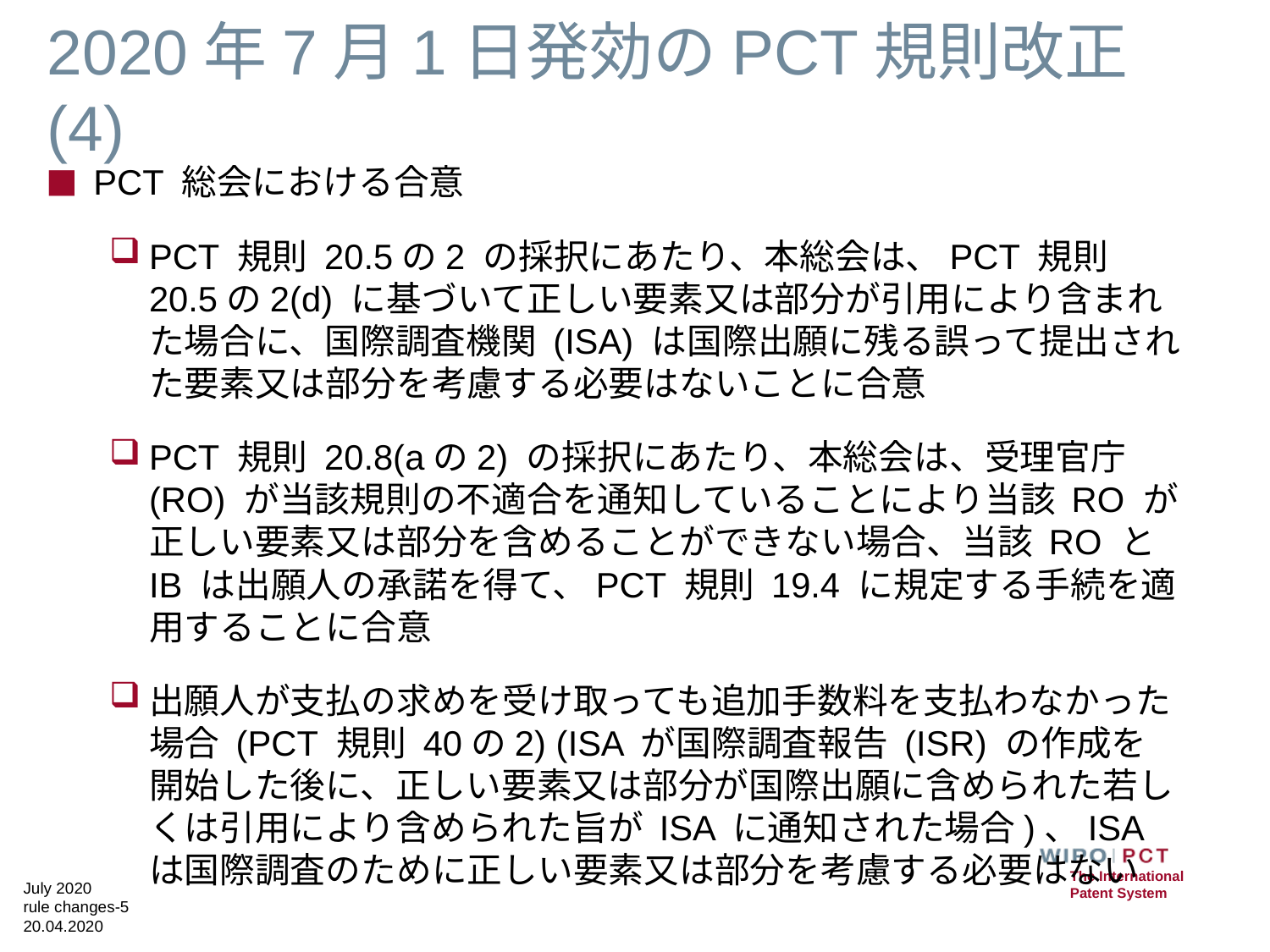

# 2020年7月1日発効のPCT規則改正 (4)
PCT 総会における合意
PCT 規則 20.5の2 の採択にあたり、本総会は、PCT 規則 20.5の2(d) に基づいて正しい要素又は部分が引用により含まれた場合に、国際調査機関 (ISA) は国際出願に残る誤って提出された要素又は部分を考慮する必要はないことに合意
PCT 規則 20.8(aの2) の採択にあたり、本総会は、受理官庁(RO) が当該規則の不適合を通知していることにより当該 RO が正しい要素又は部分を含めることができない場合、当該 RO と IB は出願人の承諾を得て、PCT 規則 19.4 に規定する手続を適用することに合意
出願人が支払の求めを受け取っても追加手数料を支払わなかった場合 (PCT 規則 40の2) (ISA が国際調査報告 (ISR) の作成を開始した後に、正しい要素又は部分が国際出願に含められた若しくは引用により含められた旨が ISA に通知された場合)、ISA は国際調査のために正しい要素又は部分を考慮する必要はない